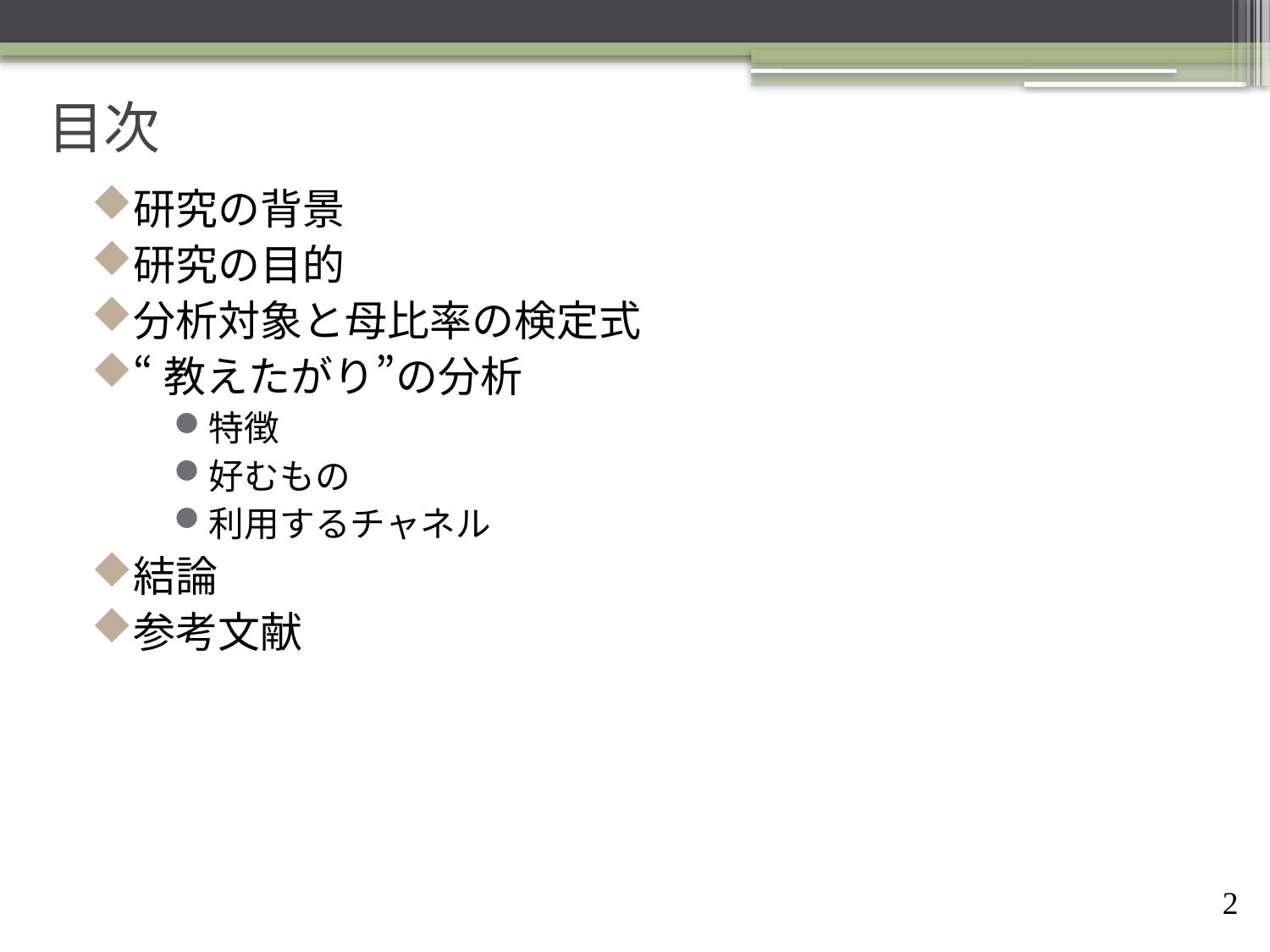

# 目次
研究の背景
研究の目的
分析対象と母比率の検定式
“教えたがり”の分析
特徴
好むもの
利用するチャネル
結論
参考文献

2